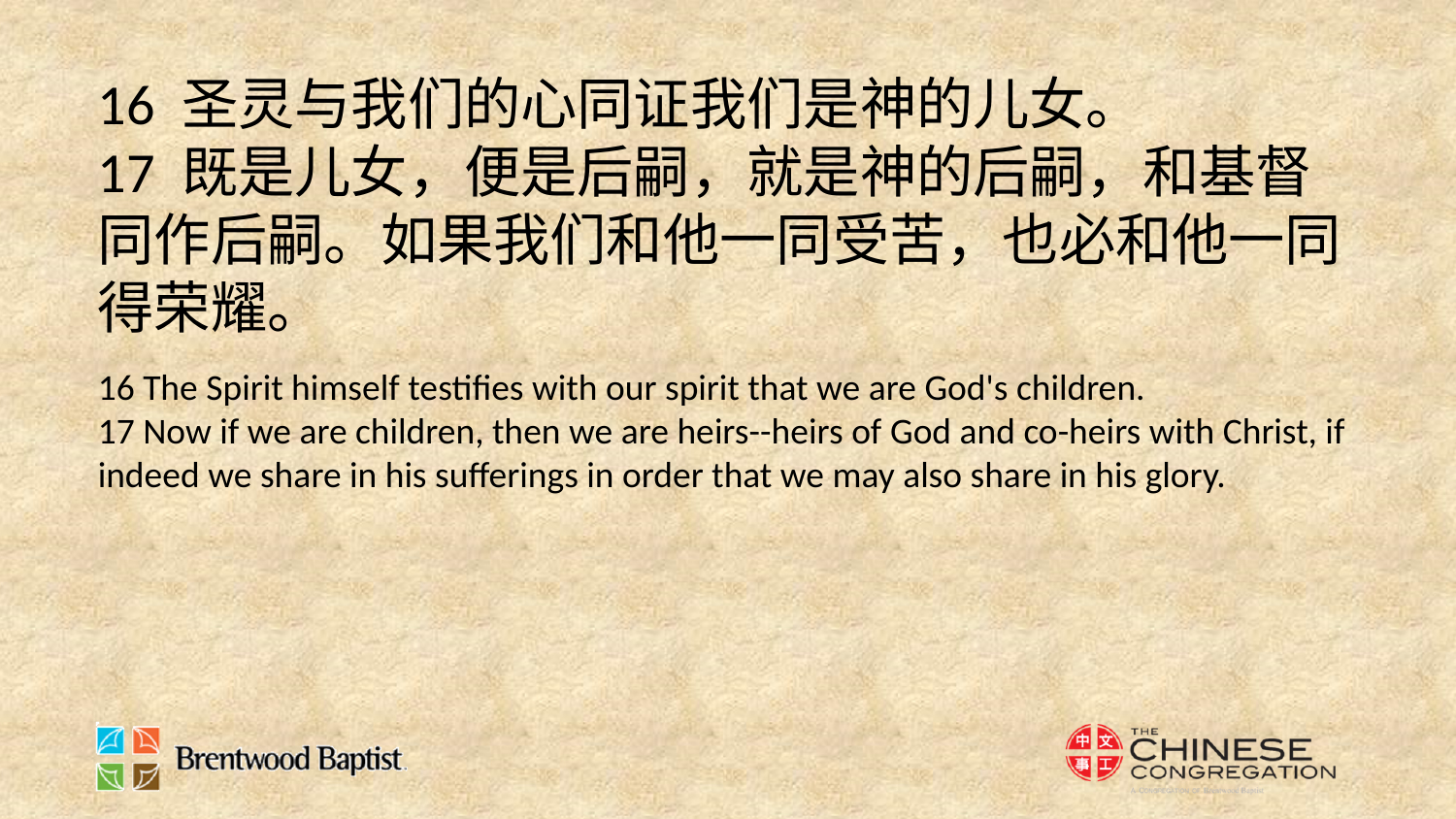

16 圣灵与我们的心同证我们是神的儿女。
17 既是儿女，便是后嗣，就是神的后嗣，和基督同作后嗣。如果我们和他一同受苦，也必和他一同得荣耀。

16 The Spirit himself testifies with our spirit that we are God's children.
17 Now if we are children, then we are heirs--heirs of God and co-heirs with Christ, if indeed we share in his sufferings in order that we may also share in his glory.